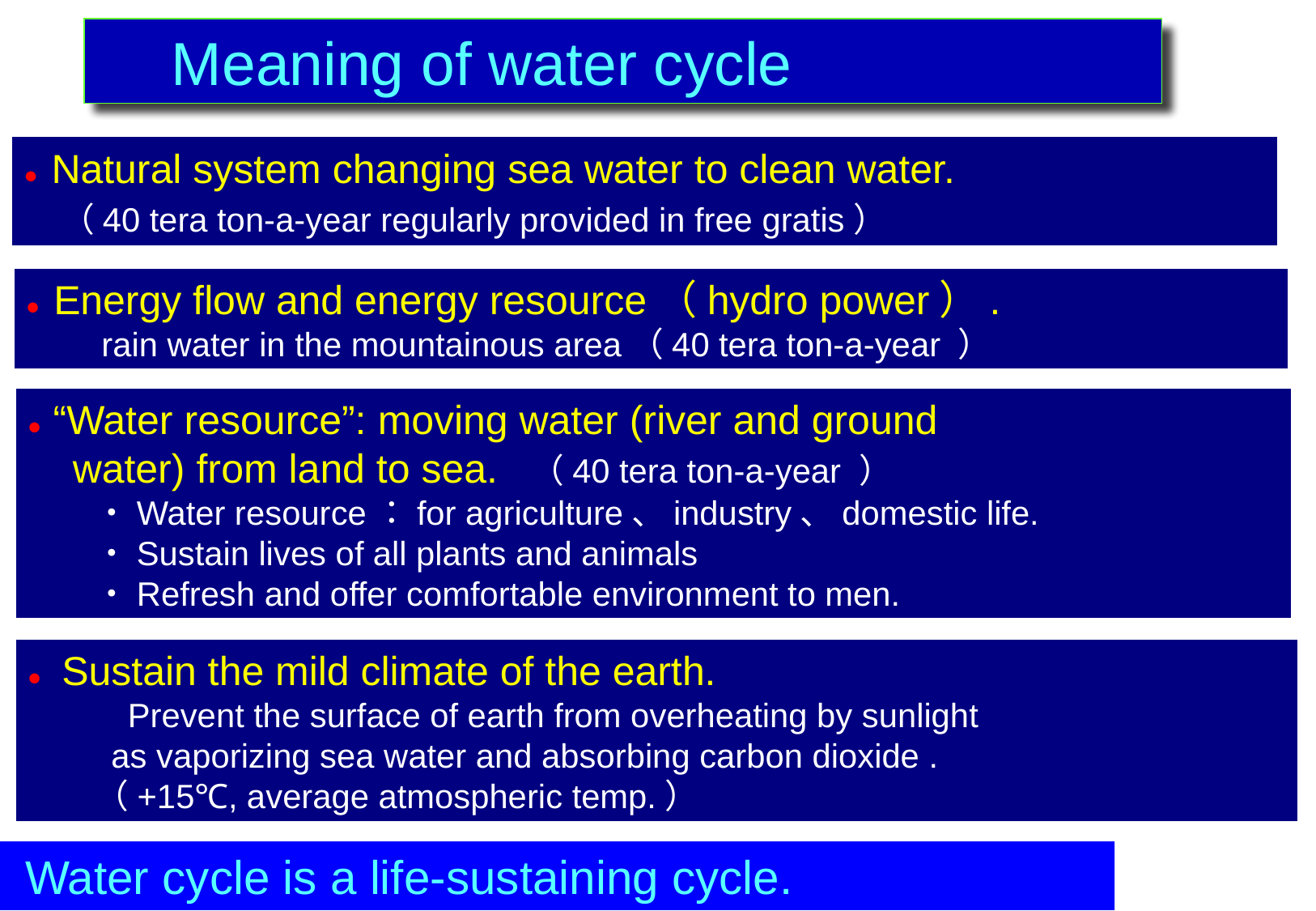

Meaning of water cycle
●  Natural system changing sea water to clean water.
   （40 tera ton-a-year regularly provided in free gratis）
●  Energy flow and energy resource（hydro power）.
　　rain water in the mountainous area（40 tera ton-a-year ）
● “Water resource”: moving water (river and ground
    water) from land to sea.  （40 tera ton-a-year ）
　　・Water resource：for agriculture、industry、domestic life.
　　・Sustain lives of all plants and animals
　　・Refresh and offer comfortable environment to men.
●   Sustain the mild climate of the earth.
　　　　Prevent the surface of earth from overheating by sunlight
         as vaporizing sea water and absorbing carbon dioxide .
        （+15℃, average atmospheric temp.）
 Water cycle is a life-sustaining cycle.